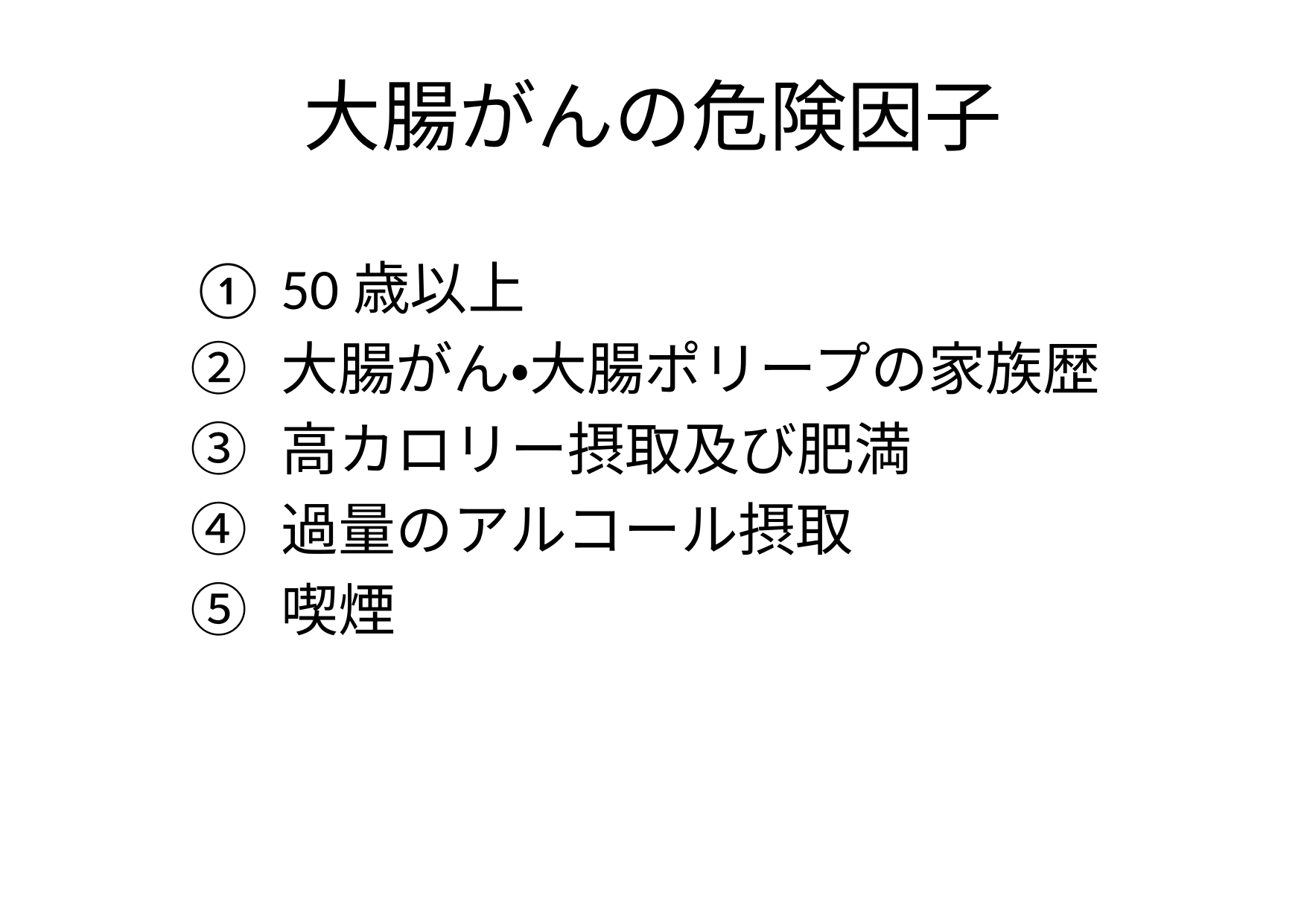

# 大腸がんの危険因子
50歳以上
大腸がん・大腸ポリープの家族歴
高カロリー摂取及び肥満
過量のアルコール摂取
喫煙